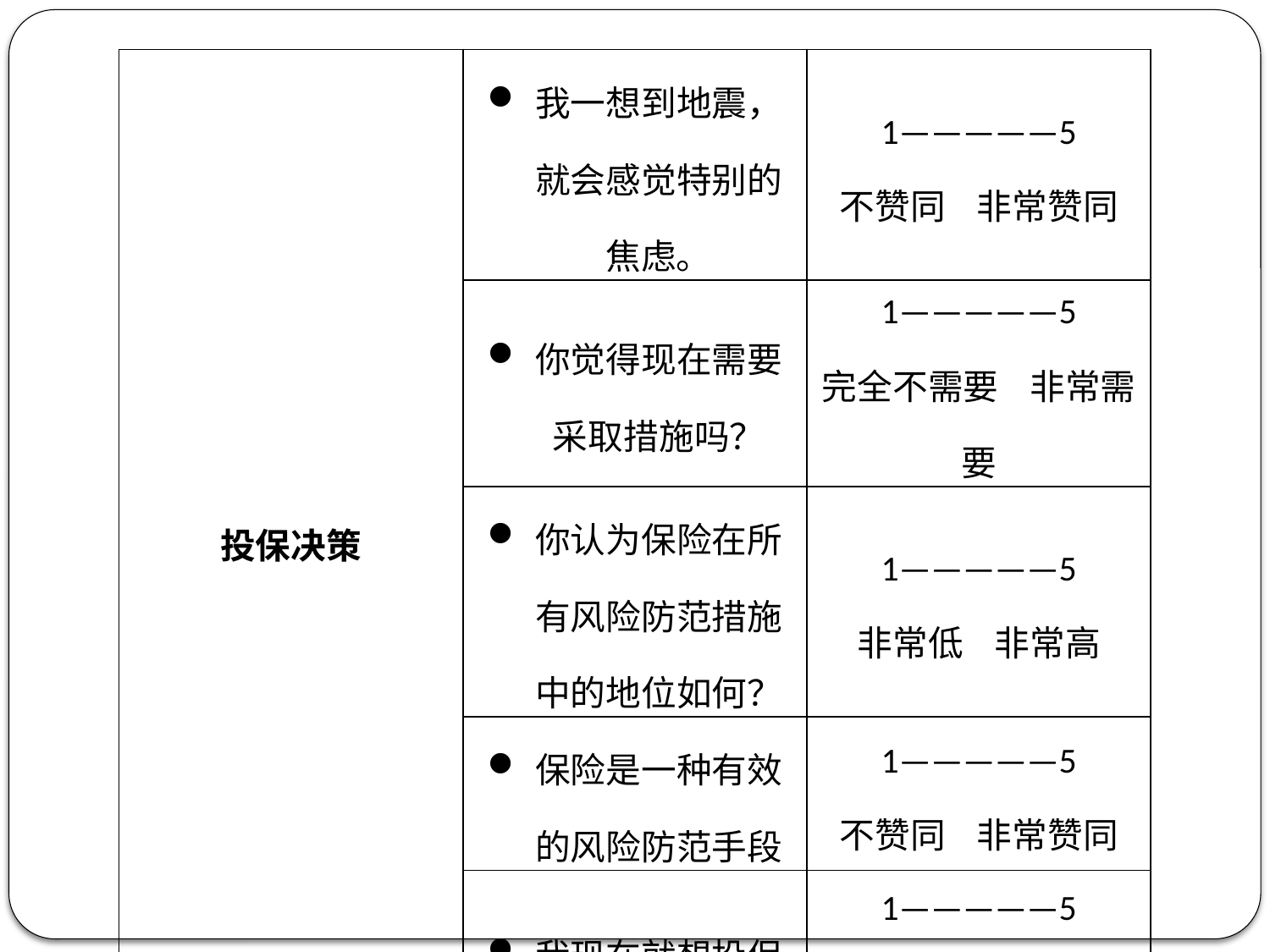

| 投保决策 | 我一想到地震，就会感觉特别的焦虑。 | 1—————5 不赞同 非常赞同 |
| --- | --- | --- |
|  | 你觉得现在需要采取措施吗？ | 1—————5 完全不需要 非常需要 |
|  | 你认为保险在所有风险防范措施中的地位如何？ | 1—————5 非常低 非常高 |
|  | 保险是一种有效的风险防范手段 | 1—————5 不赞同 非常赞同 |
|  | 我现在就想投保 | 1—————5 不赞同 非常赞同 |